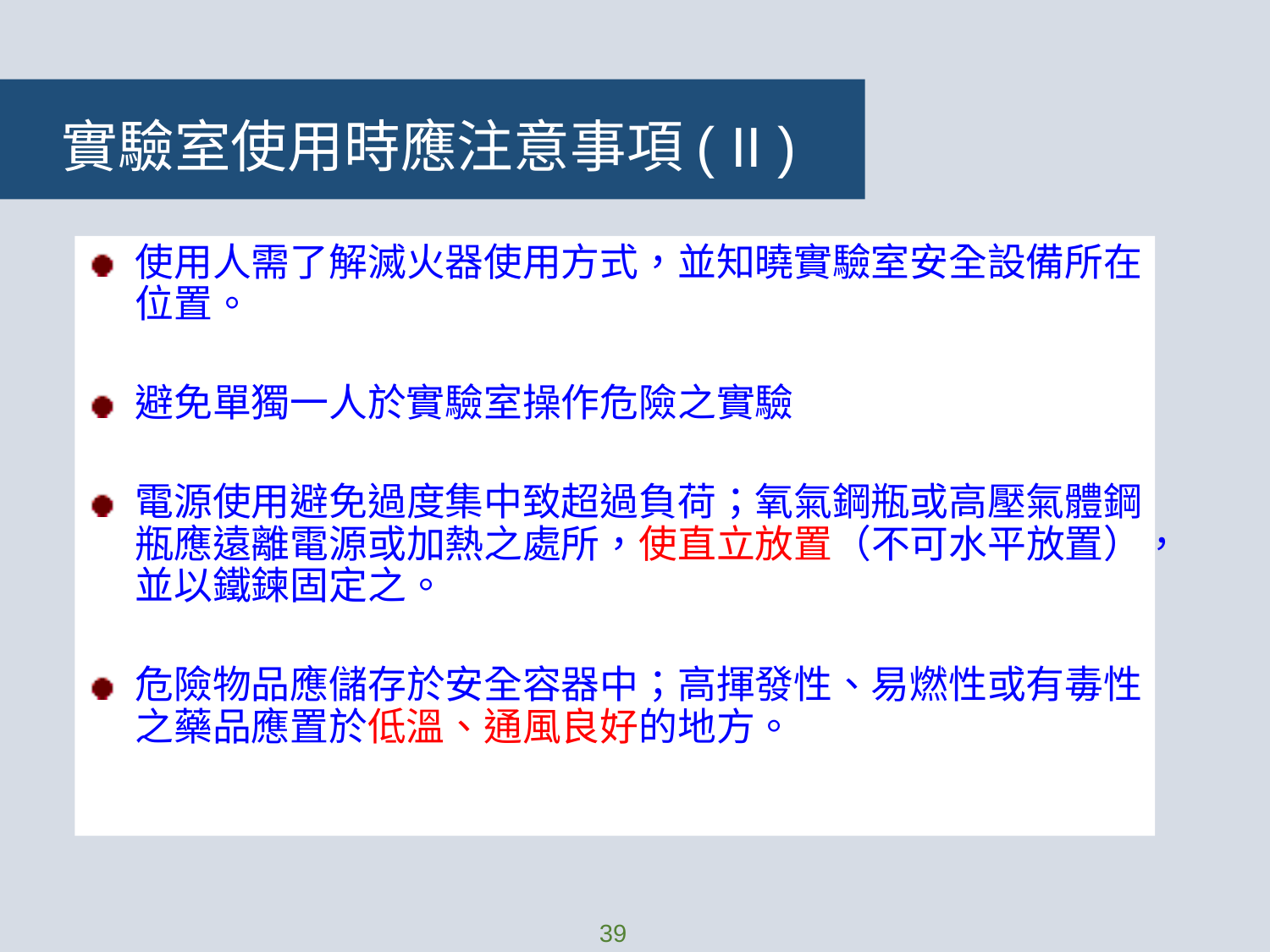

實驗室使用時應注意事項( II )
使用人需了解滅火器使用方式，並知曉實驗室安全設備所在位置。

避免單獨一人於實驗室操作危險之實驗

電源使用避免過度集中致超過負荷；氧氣鋼瓶或高壓氣體鋼瓶應遠離電源或加熱之處所，使直立放置（不可水平放置），並以鐵鍊固定之。

危險物品應儲存於安全容器中；高揮發性、易燃性或有毒性之藥品應置於低溫、通風良好的地方。